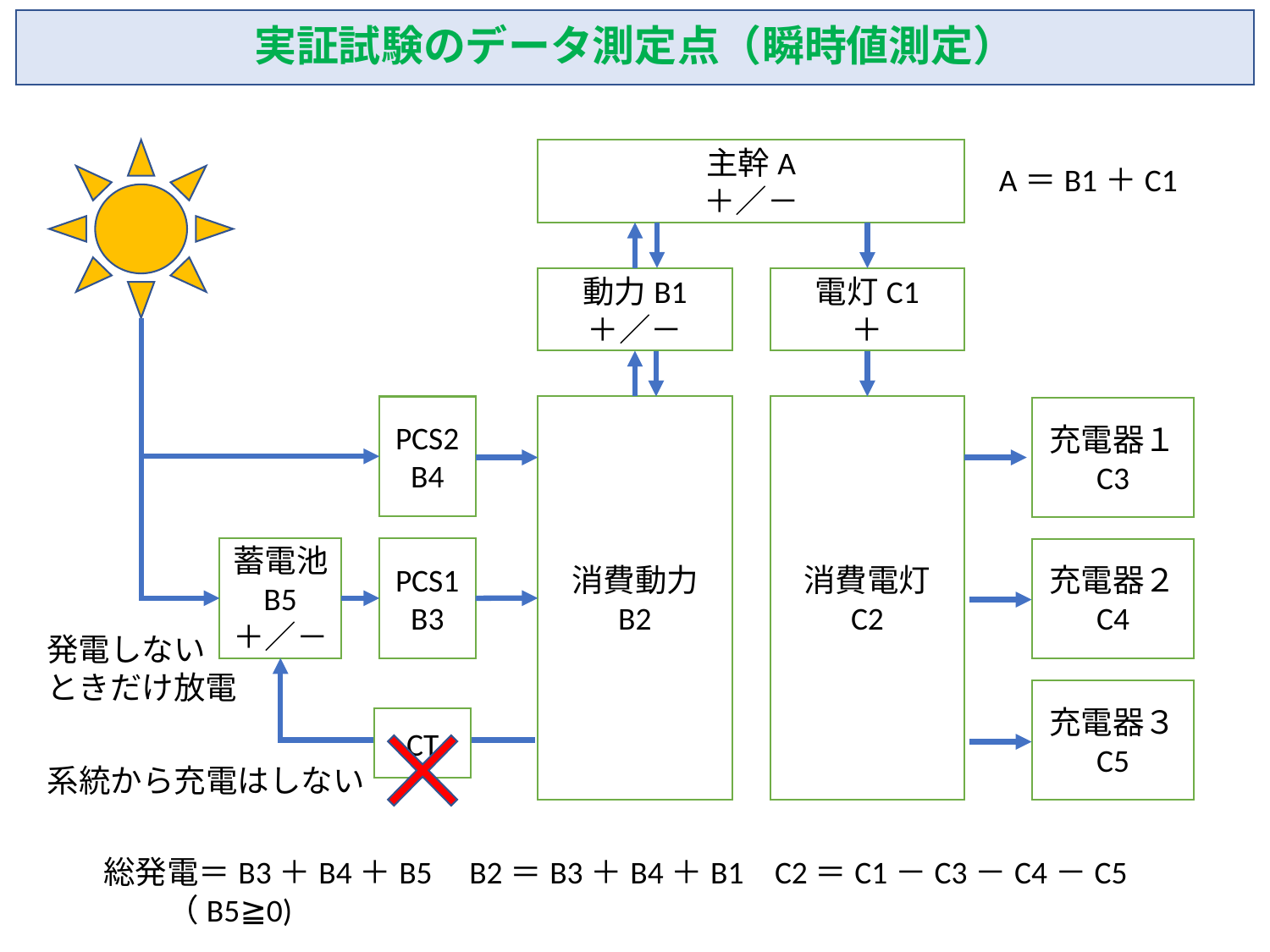

実証試験のデータ測定点（瞬時値測定）

主幹A
＋／－
A＝B1＋C1
動力B1
＋／－
電灯C1
＋
PCS2
B4
消費動力
B2
消費電灯
C2
充電器１
C3
蓄電池
B5
＋／－
PCS1
B3
充電器２
C4
発電しない
ときだけ放電
充電器３
C5

CT
系統から充電はしない
総発電＝B3＋B4＋B5
　　（B5≧0)
B2＝B3＋B4＋B1
C2＝C1－C3－C4－C5